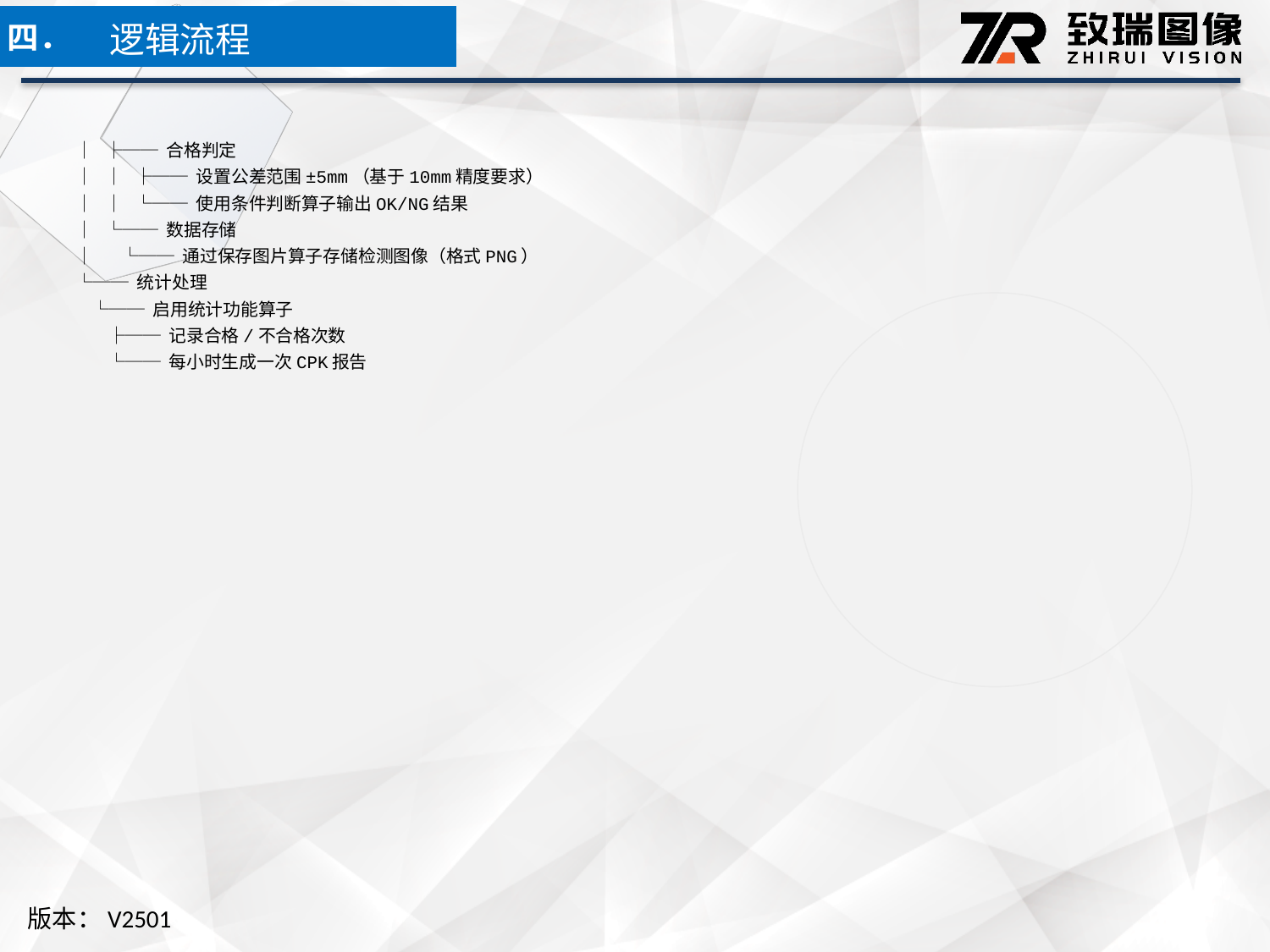

逻辑流程
四．

│   ├── 合格判定
│   │   ├── 设置公差范围±5mm（基于10mm精度要求）
│   │   └── 使用条件判断算子输出OK/NG结果
│   └── 数据存储
│       └── 通过保存图片算子存储检测图像（格式PNG）
└── 统计处理
    └── 启用统计功能算子
        ├── 记录合格/不合格次数
        └── 每小时生成一次CPK报告